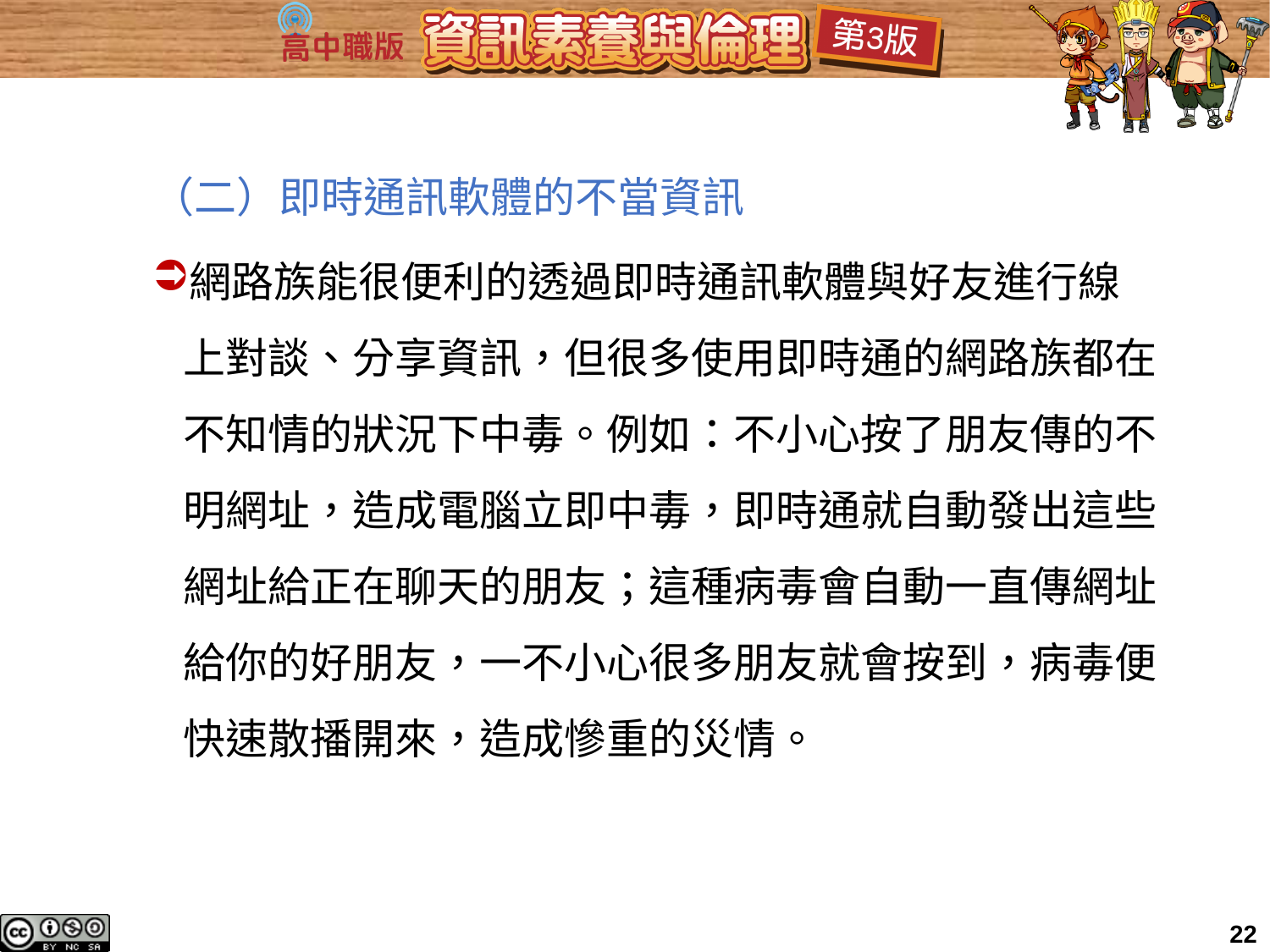

（二）即時通訊軟體的不當資訊
網路族能很便利的透過即時通訊軟體與好友進行線上對談、分享資訊，但很多使用即時通的網路族都在不知情的狀況下中毒。例如：不小心按了朋友傳的不明網址，造成電腦立即中毒，即時通就自動發出這些網址給正在聊天的朋友；這種病毒會自動一直傳網址給你的好朋友，一不小心很多朋友就會按到，病毒便快速散播開來，造成慘重的災情。
22